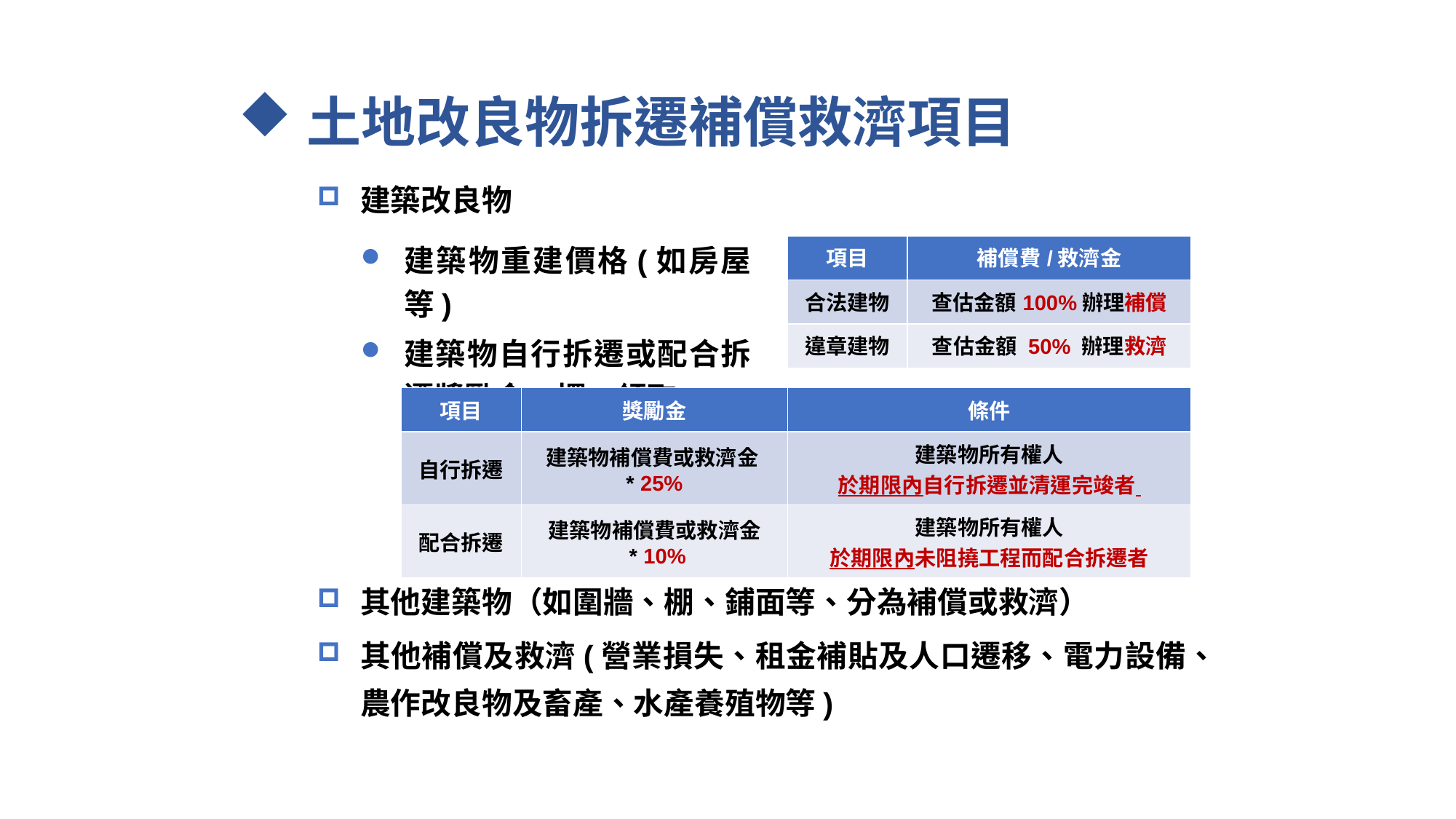

# 土地改良物拆遷補償救濟項目
建築改良物

其他建築物（如圍牆、棚、鋪面等、分為補償或救濟）
其他補償及救濟(營業損失、租金補貼及人口遷移、電力設備、農作改良物及畜產、水產養殖物等)
建築物重建價格(如房屋等)
建築物自行拆遷或配合拆遷獎勵金，擇一領取
| 項目 | 補償費/救濟金 |
| --- | --- |
| 合法建物 | 查估金額100%辦理補償 |
| 違章建物 | 查估金額 50% 辦理救濟 |
| 項目 | 獎勵金 | 條件 |
| --- | --- | --- |
| 自行拆遷 | 建築物補償費或救濟金 \* 25% | 建築物所有權人 於期限內自行拆遷並清運完竣者 |
| 配合拆遷 | 建築物補償費或救濟金 \* 10% | 建築物所有權人 於期限內未阻撓工程而配合拆遷者 |